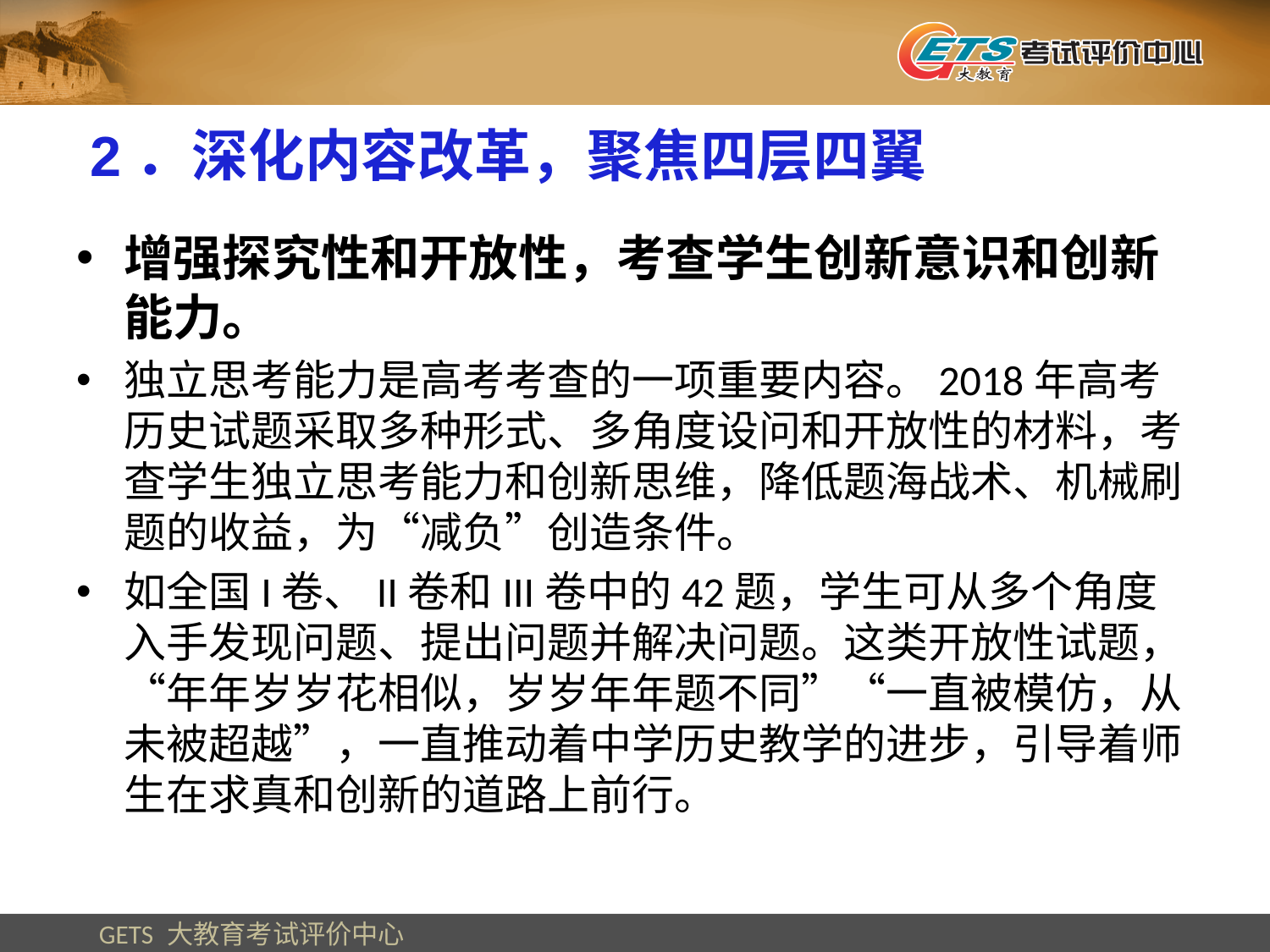

2．深化内容改革，聚焦四层四翼
增强探究性和开放性，考查学生创新意识和创新能力。
独立思考能力是高考考查的一项重要内容。2018年高考历史试题采取多种形式、多角度设问和开放性的材料，考查学生独立思考能力和创新思维，降低题海战术、机械刷题的收益，为“减负”创造条件。
如全国I卷、II卷和III卷中的42题，学生可从多个角度入手发现问题、提出问题并解决问题。这类开放性试题，“年年岁岁花相似，岁岁年年题不同”“一直被模仿，从未被超越”，一直推动着中学历史教学的进步，引导着师生在求真和创新的道路上前行。